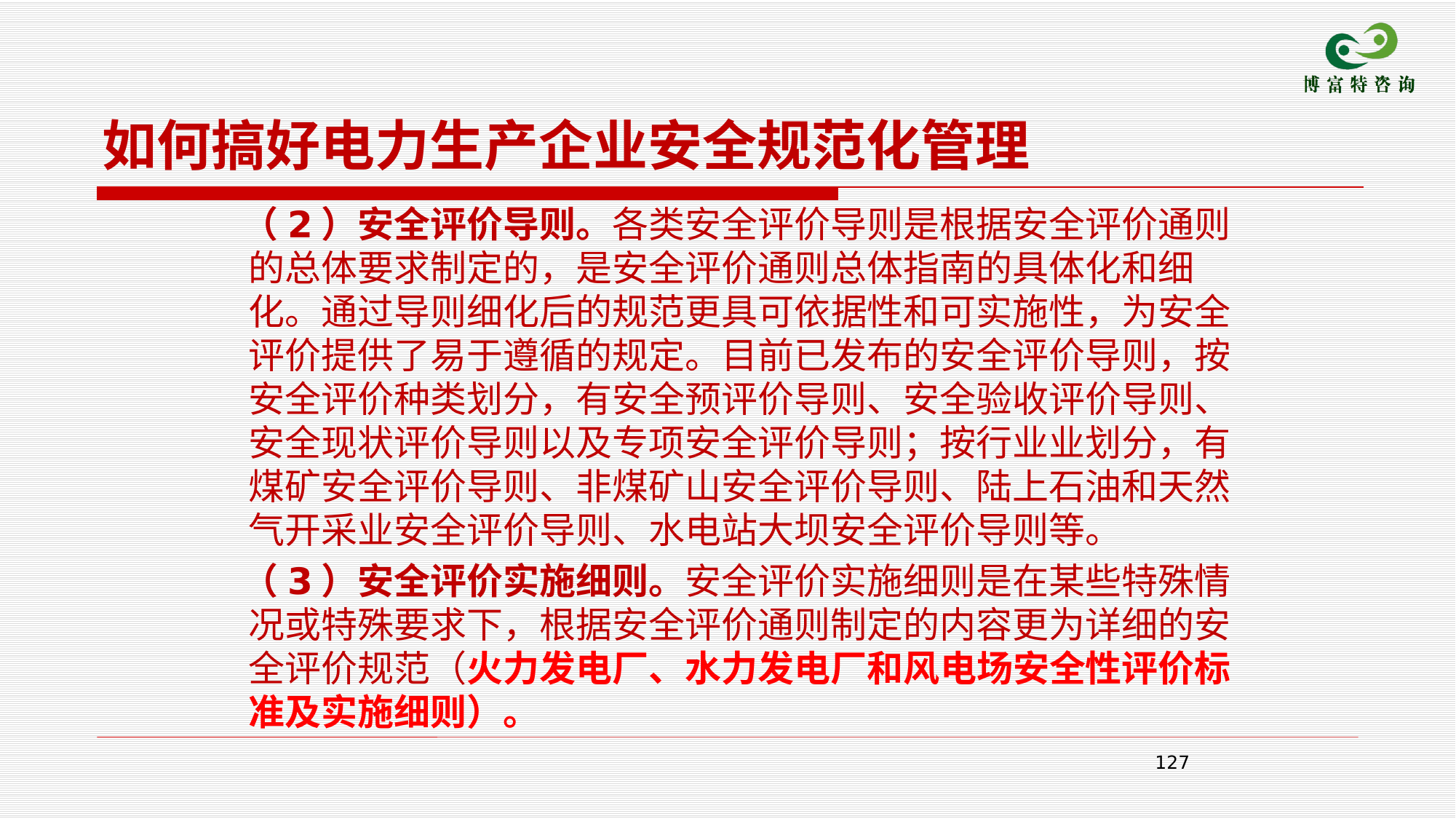

如何搞好电力生产企业安全规范化管理
     （2）安全评价导则。各类安全评价导则是根据安全评价通则的总体要求制定的，是安全评价通则总体指南的具体化和细化。通过导则细化后的规范更具可依据性和可实施性，为安全评价提供了易于遵循的规定。目前已发布的安全评价导则，按安全评价种类划分，有安全预评价导则、安全验收评价导则、安全现状评价导则以及专项安全评价导则；按行业业划分，有煤矿安全评价导则、非煤矿山安全评价导则、陆上石油和天然气开采业安全评价导则、水电站大坝安全评价导则等。
     （3）安全评价实施细则。安全评价实施细则是在某些特殊情况或特殊要求下，根据安全评价通则制定的内容更为详细的安全评价规范（火力发电厂、水力发电厂和风电场安全性评价标准及实施细则）。

127